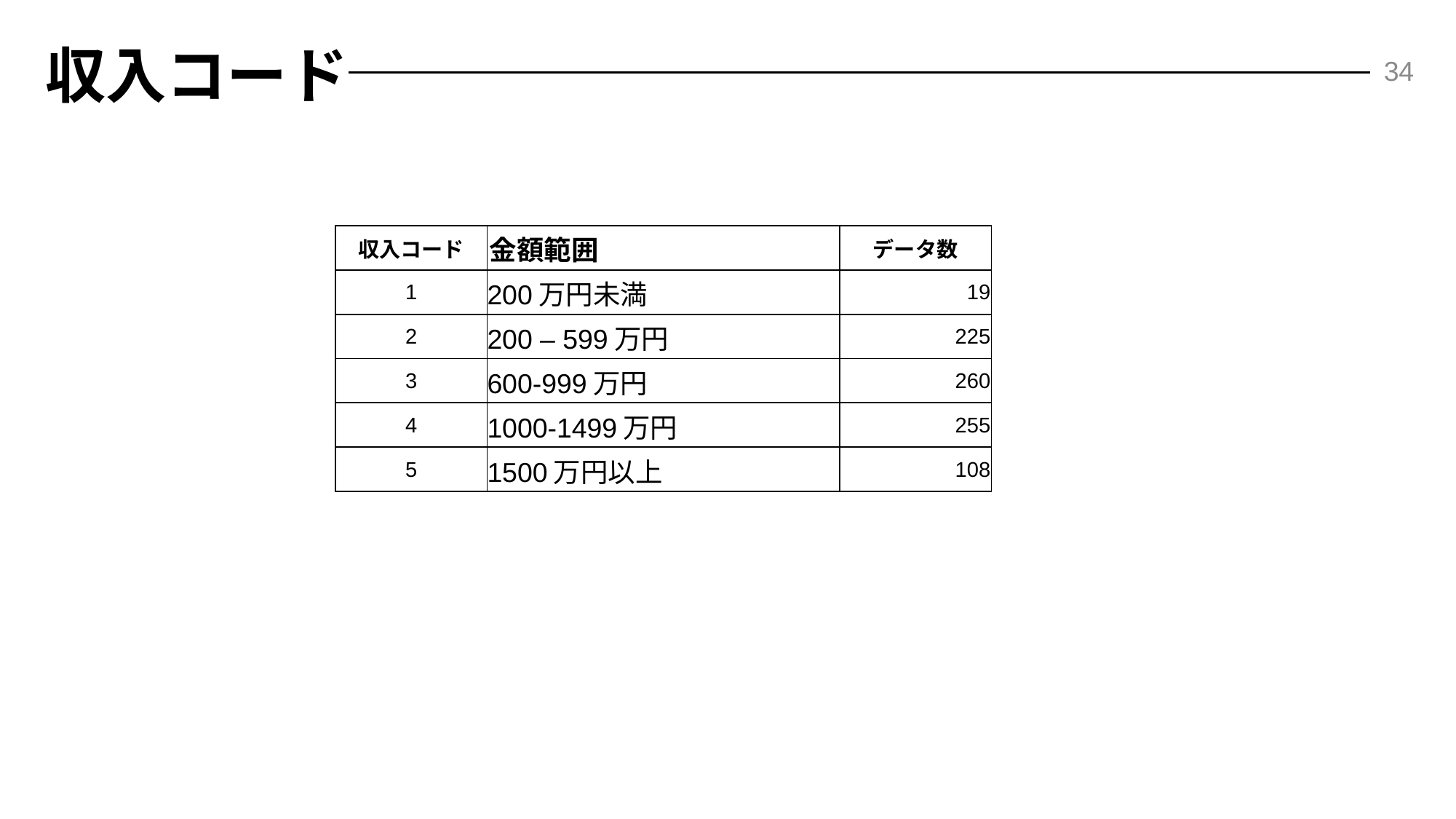

34
# 収入コード
| 収入コード | 金額範囲 | データ数 |
| --- | --- | --- |
| 1 | 200万円未満 | 19 |
| 2 | 200 – 599万円 | 225 |
| 3 | 600-999万円 | 260 |
| 4 | 1000-1499万円 | 255 |
| 5 | 1500万円以上 | 108 |